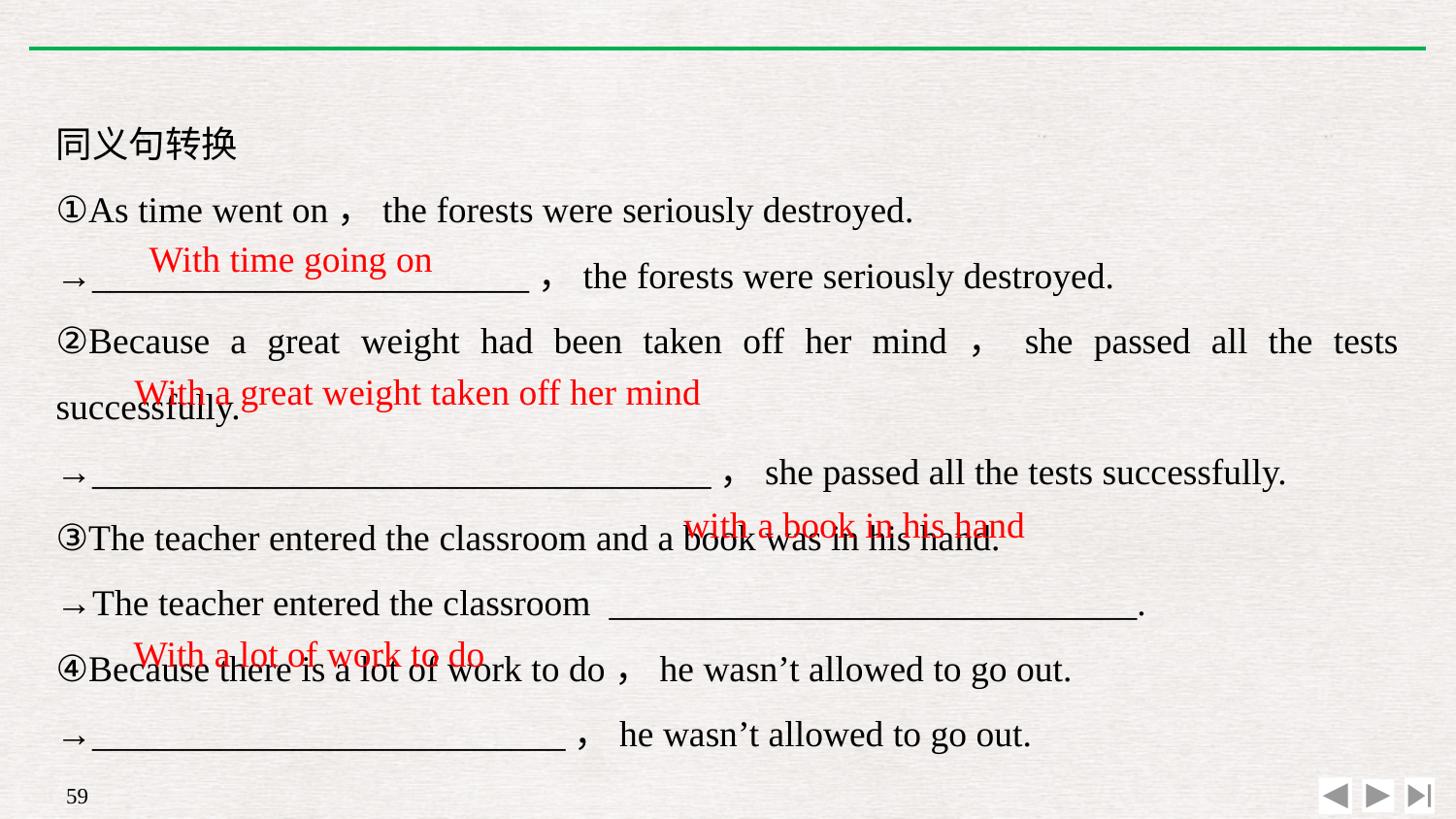

同义句转换
①As time went on，the forests were seriously destroyed.
→________________________，the forests were seriously destroyed.
②Because a great weight had been taken off her mind，she passed all the tests successfully.
→__________________________________，she passed all the tests successfully.
③The teacher entered the classroom and a book was in his hand.
→The teacher entered the classroom  _____________________________.
④Because there is a lot of work to do，he wasn’t allowed to go out.
→__________________________，he wasn’t allowed to go out.
With time going on
With a great weight taken off her mind
with a book in his hand
With a lot of work to do